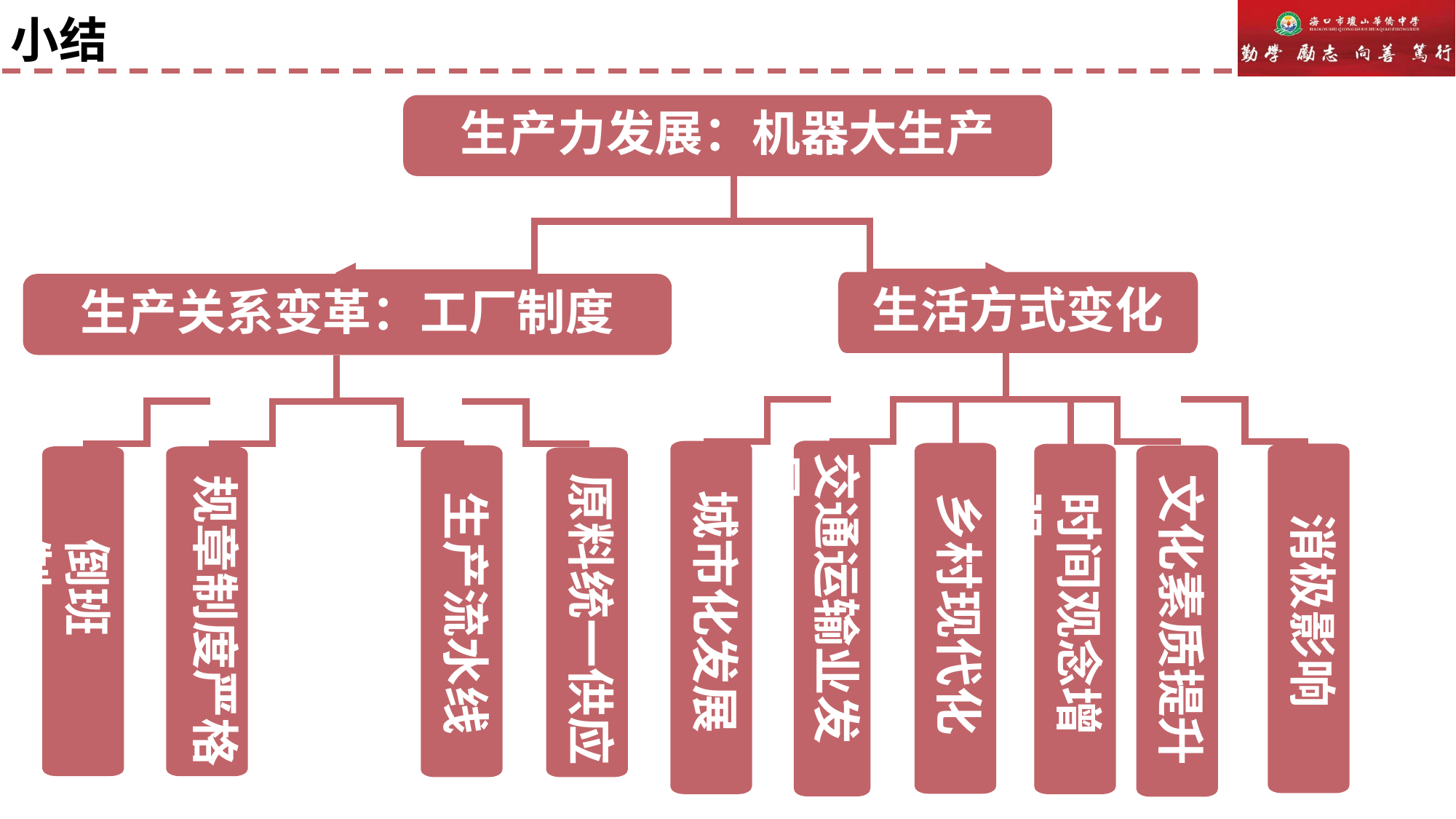

小结
生产力发展：机器大生产
生活方式变化
生产关系变革：工厂制度
交通运输业发展

城市化发展

乡村现代化

消极影响

时间观念增强

生产流水线

文化素质提升

倒班制

规章制度严格

原料统一供应